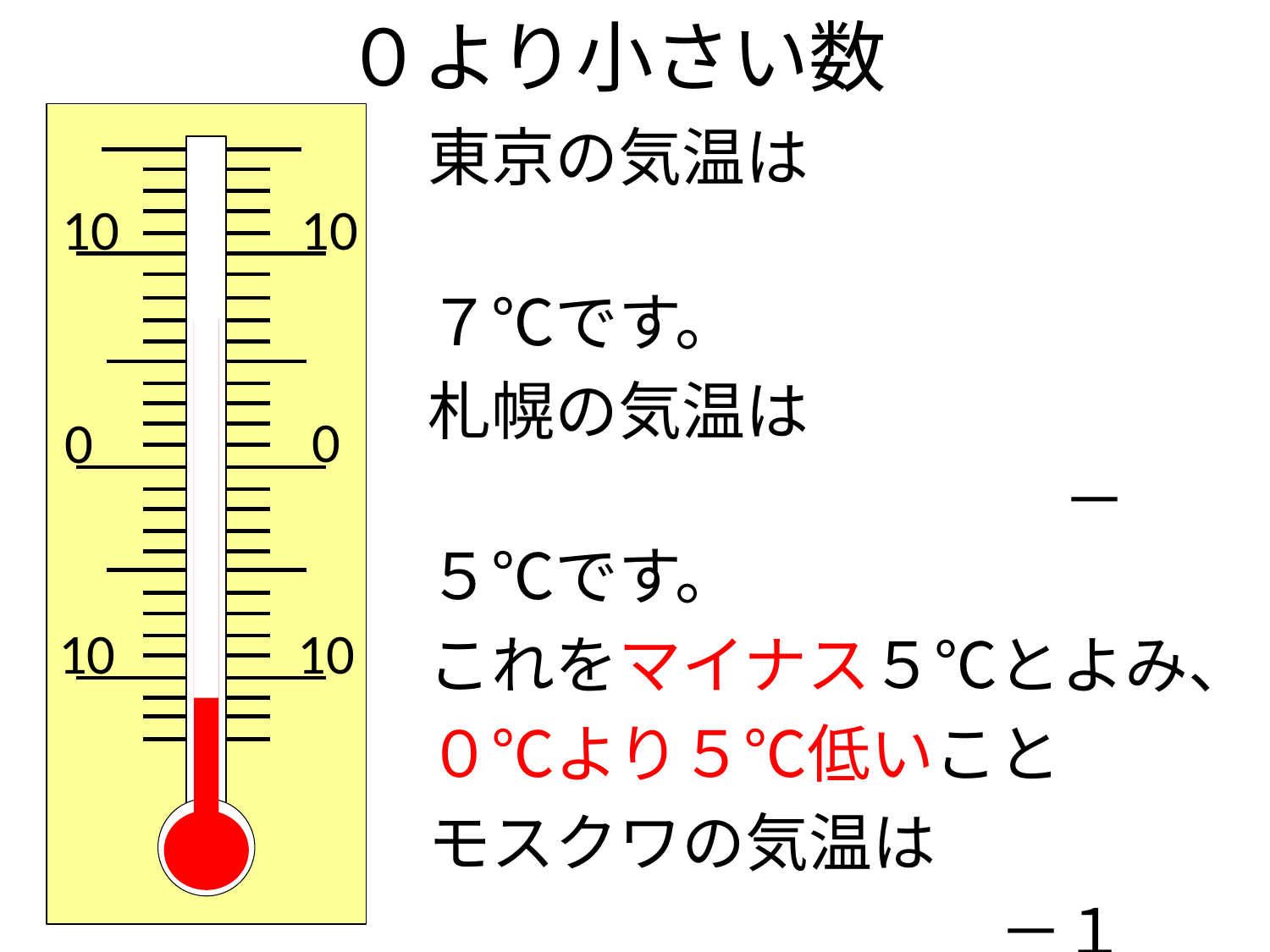

# ０より小さい数

東京の気温は
　　　　　　　　　　　７℃です。
札幌の気温は
　　　　　　　　　　－５℃です。
これをマイナス５℃とよみ、
０℃より５℃低いこと
モスクワの気温は
　　　　　　　　　－１１℃です。
教科書P,12　問1、問2をやろう

10
10

0
0

10
10